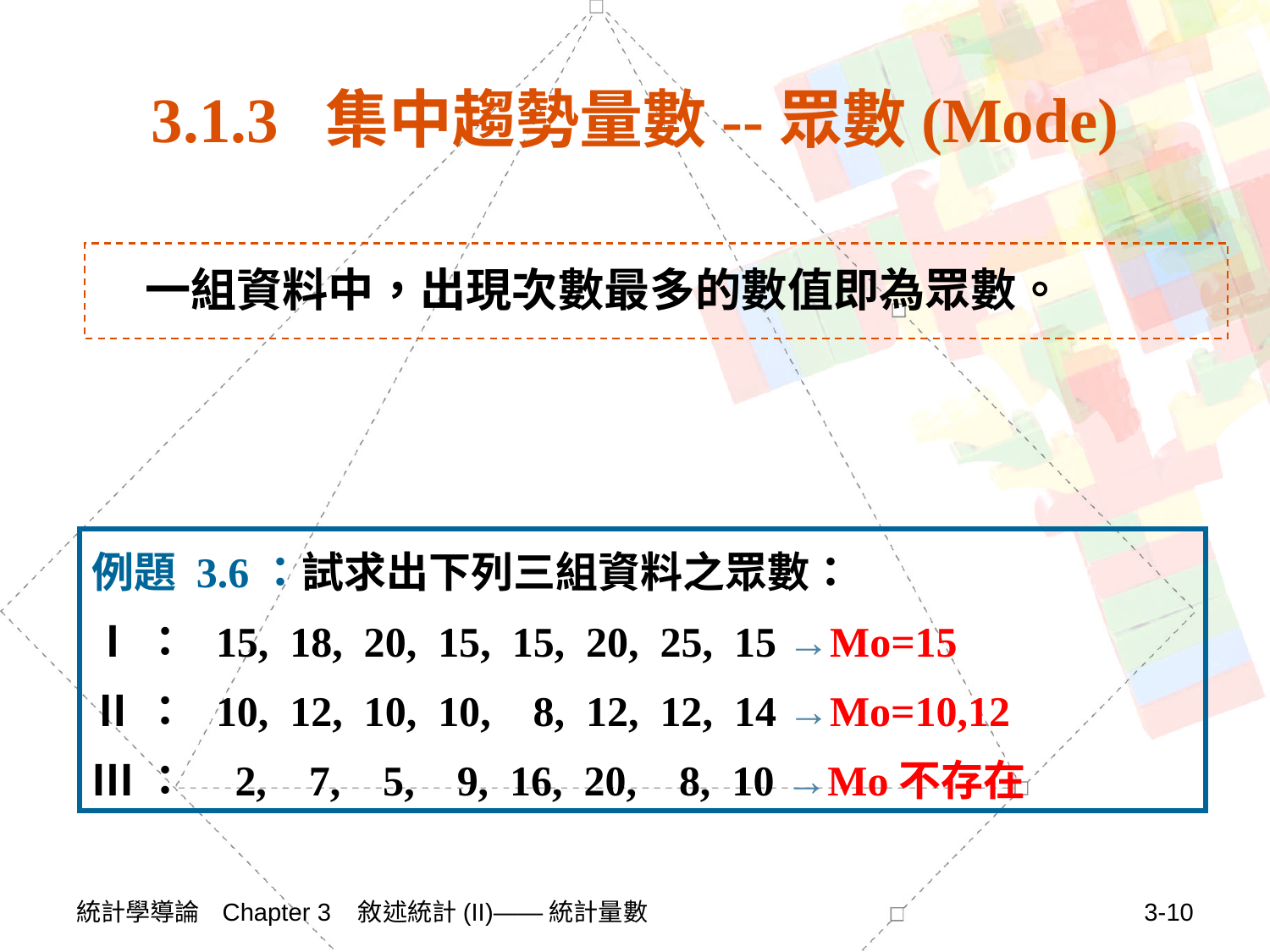

# 3.1.3  集中趨勢量數--眾數(Mode)
	一組資料中，出現次數最多的數值即為眾數。

例題 3.6：試求出下列三組資料之眾數：
Ⅰ：  15,  18,  20,  15,  15,  20,  25,  15 →Mo=15
Ⅱ：  10,  12,  10,  10,    8,  12,  12,  14 →Mo=10,12
Ⅲ：    2,    7,    5,    9,  16,  20,    8,  10 →Mo不存在
統計學導論   Chapter 3   敘述統計(II)——統計量數
3-10